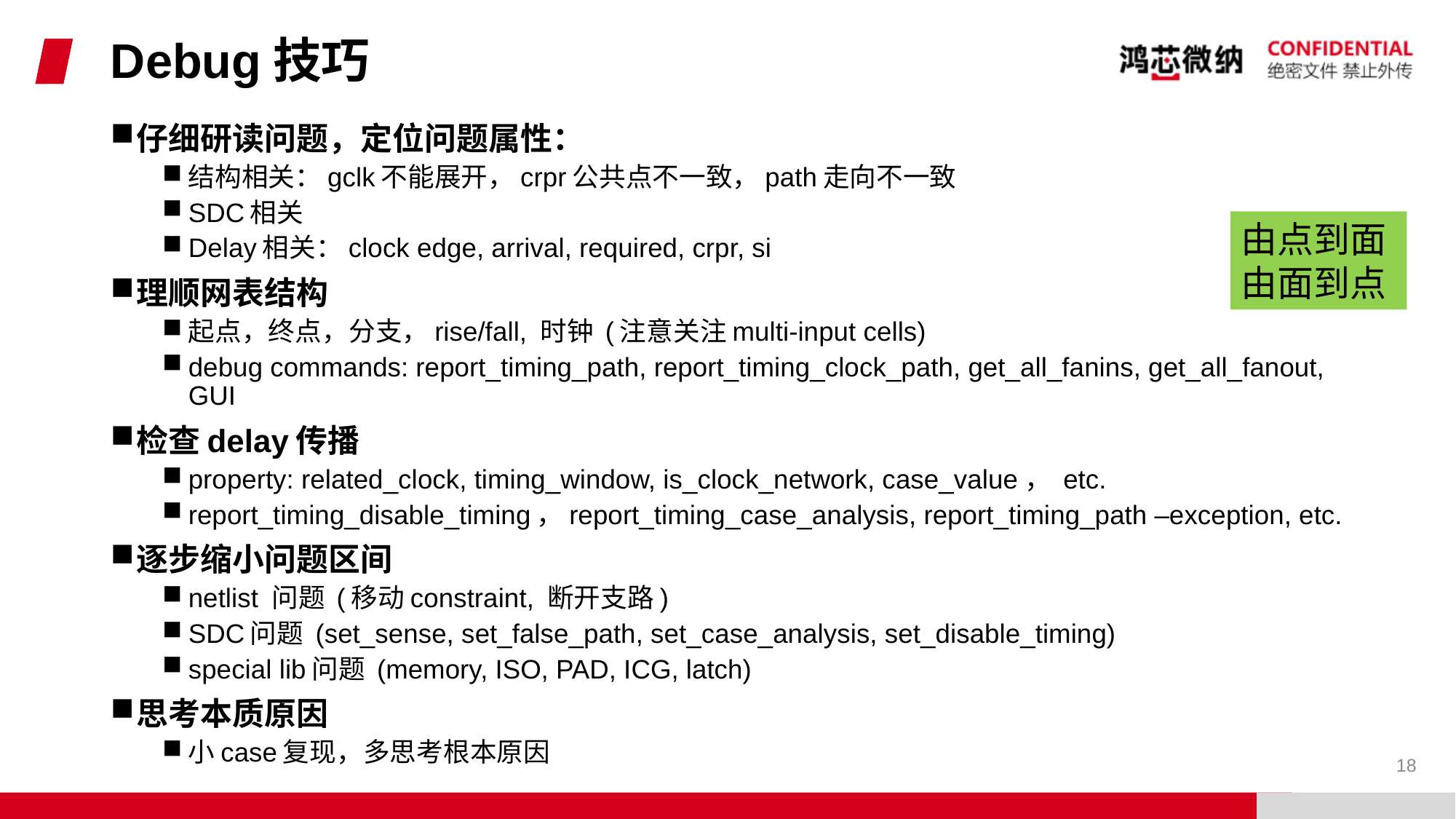

# Debug技巧
仔细研读问题，定位问题属性：
结构相关：gclk不能展开，crpr公共点不一致，path走向不一致
SDC相关
Delay相关：clock edge, arrival, required, crpr, si
理顺网表结构
起点，终点，分支，rise/fall, 时钟 (注意关注multi-input cells)
debug commands: report_timing_path, report_timing_clock_path, get_all_fanins, get_all_fanout, GUI
检查delay传播
property: related_clock, timing_window, is_clock_network, case_value， etc.
report_timing_disable_timing，report_timing_case_analysis, report_timing_path –exception, etc.
逐步缩小问题区间
netlist 问题 (移动constraint, 断开支路)
SDC问题 (set_sense, set_false_path, set_case_analysis, set_disable_timing)
special lib问题 (memory, ISO, PAD, ICG, latch)
思考本质原因
小case复现，多思考根本原因
由点到面
由面到点
18